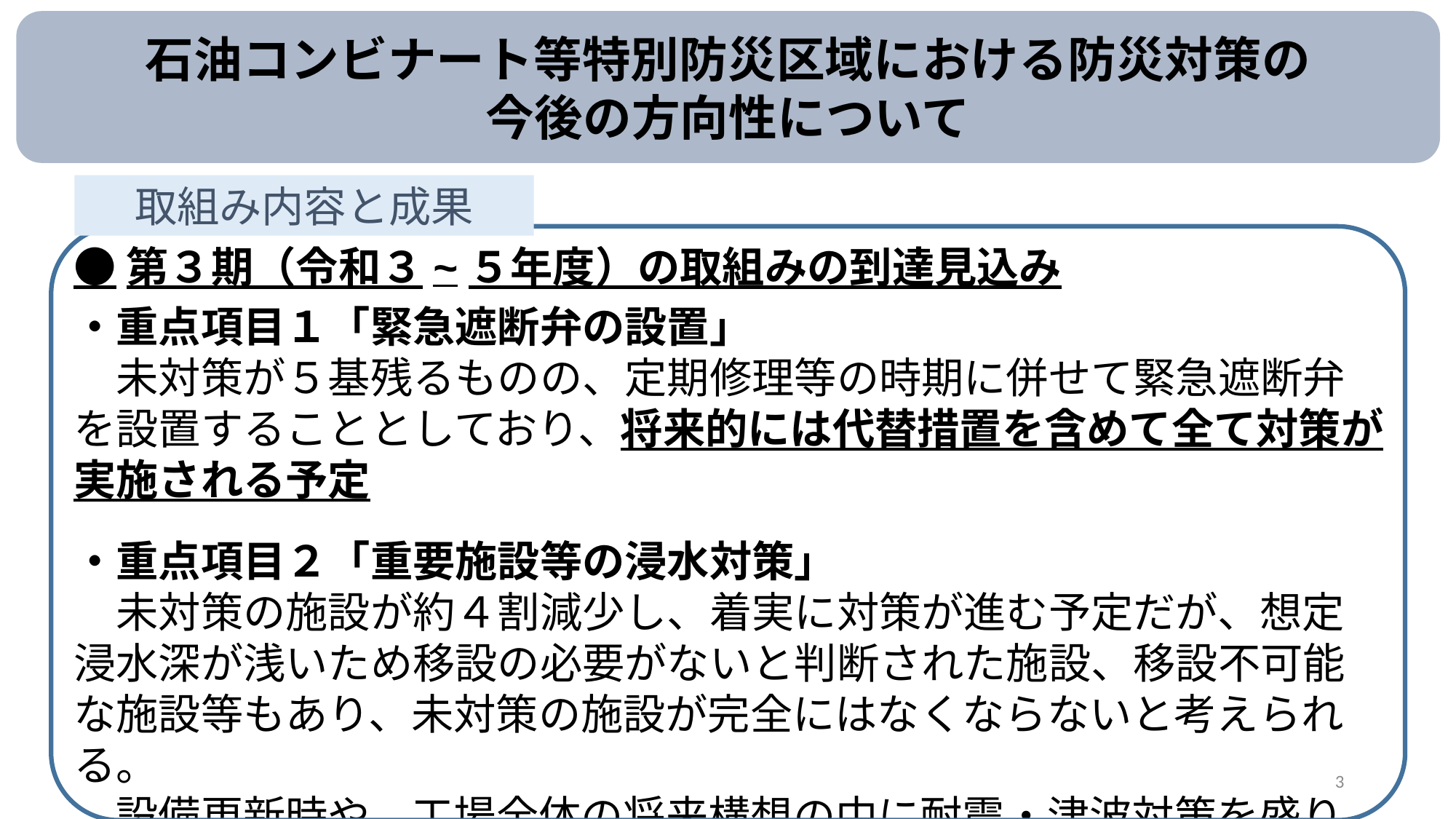

石油コンビナート等特別防災区域における防災対策の
今後の方向性について
取組み内容と成果

●第３期（令和３~５年度）の取組みの到達見込み
・重点項目１「緊急遮断弁の設置」
　未対策が５基残るものの、定期修理等の時期に併せて緊急遮断弁を設置することとしており、将来的には代替措置を含めて全て対策が実施される予定

・重点項目２「重要施設等の浸水対策」
　未対策の施設が約４割減少し、着実に対策が進む予定だが、想定浸水深が浅いため移設の必要がないと判断された施設、移設不可能な施設等もあり、未対策の施設が完全にはなくならないと考えられる。
　設備更新時や、工場全体の将来構想の中に耐震・津波対策を盛り込むなど、長期的な計画に位置付けられており、長期的には進展が見込まれる。
3